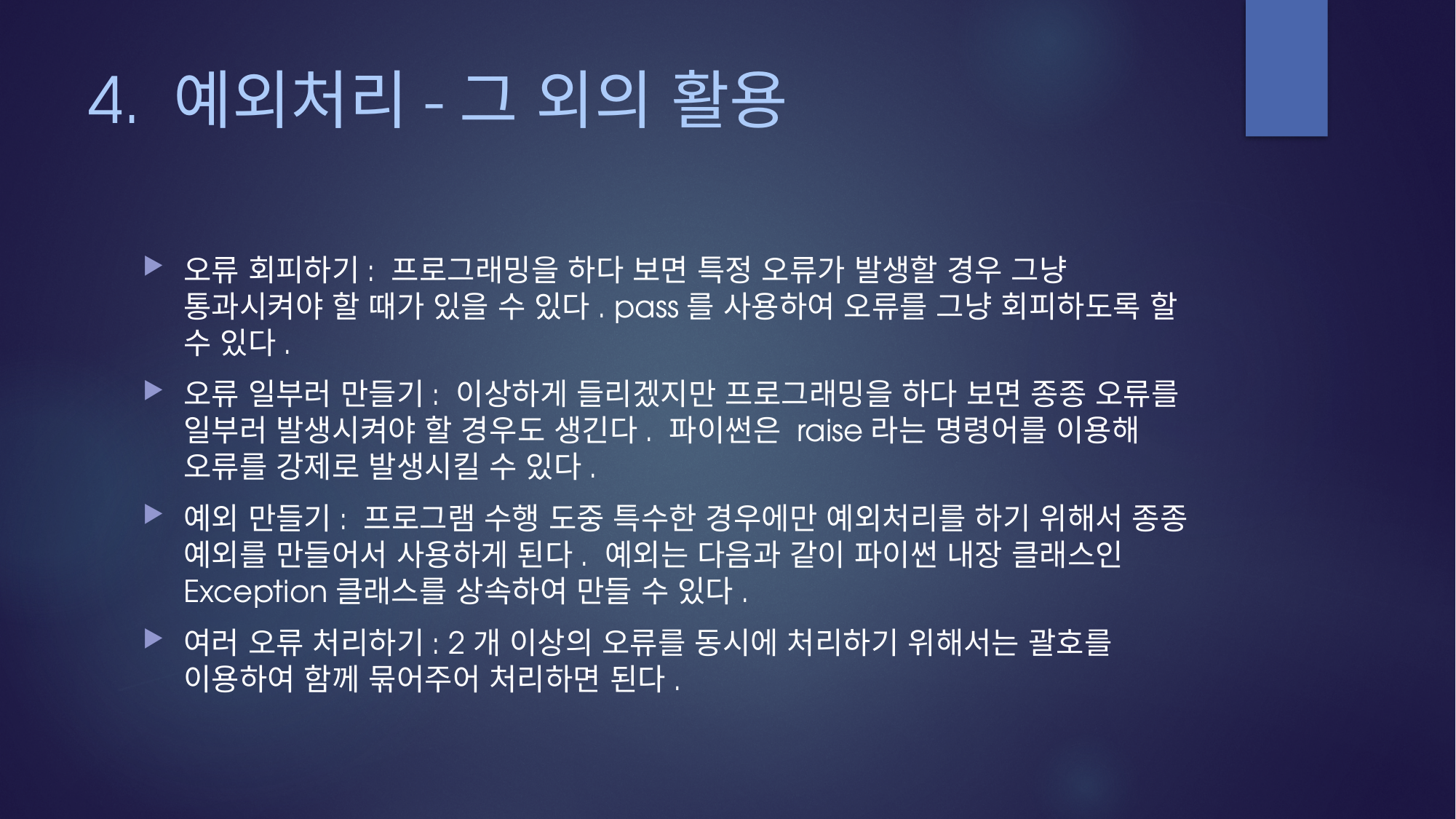

# 4. 예외처리-그 외의 활용
오류 회피하기: 프로그래밍을 하다 보면 특정 오류가 발생할 경우 그냥 통과시켜야 할 때가 있을 수 있다. pass를 사용하여 오류를 그냥 회피하도록 할 수 있다.
오류 일부러 만들기: 이상하게 들리겠지만 프로그래밍을 하다 보면 종종 오류를 일부러 발생시켜야 할 경우도 생긴다. 파이썬은 raise라는 명령어를 이용해 오류를 강제로 발생시킬 수 있다.
예외 만들기: 프로그램 수행 도중 특수한 경우에만 예외처리를 하기 위해서 종종 예외를 만들어서 사용하게 된다. 예외는 다음과 같이 파이썬 내장 클래스인 Exception클래스를 상속하여 만들 수 있다.
여러 오류 처리하기: 2개 이상의 오류를 동시에 처리하기 위해서는 괄호를 이용하여 함께 묶어주어 처리하면 된다.